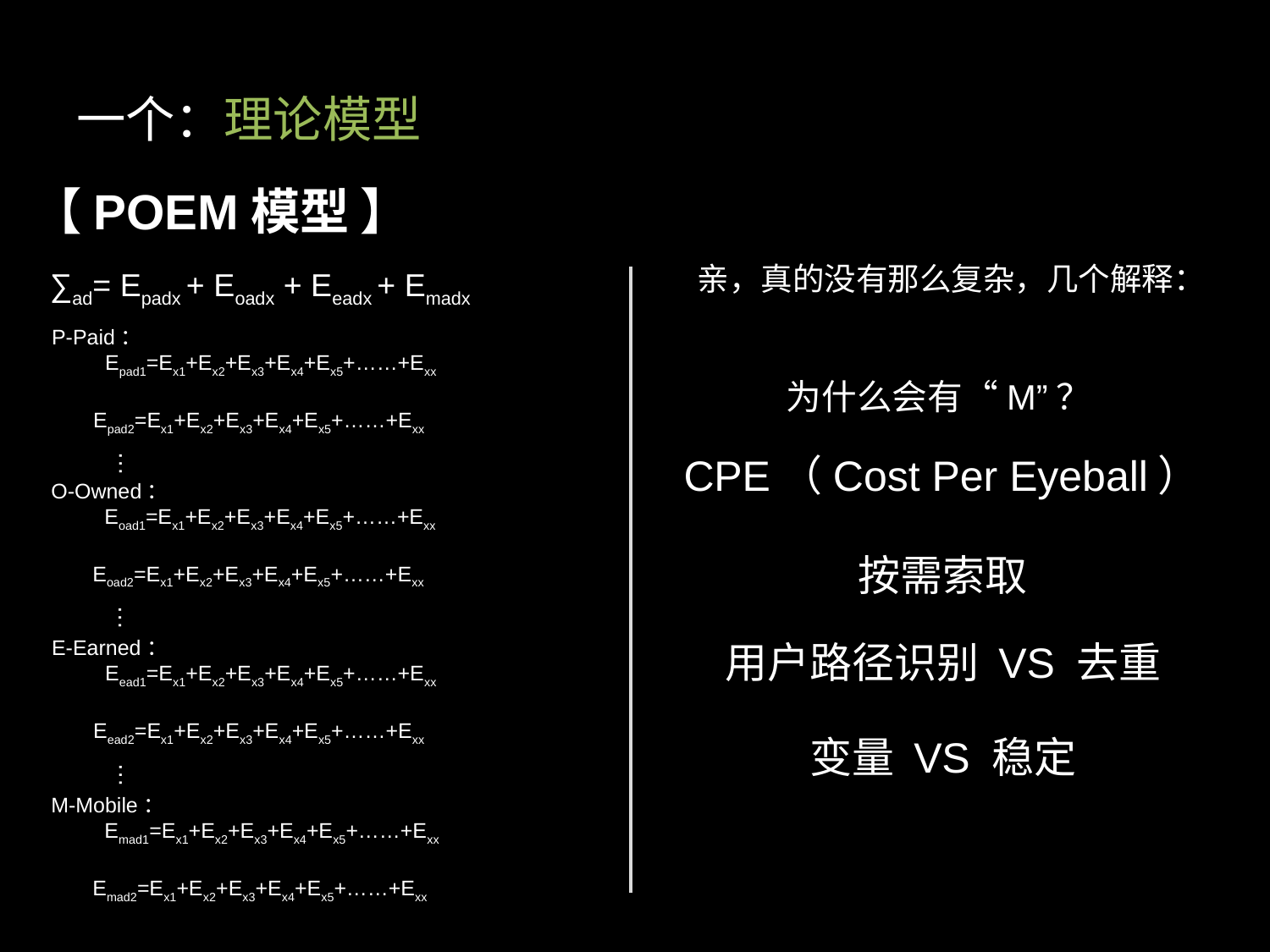

# 一个：理论模型
【POEM模型 】
亲，真的没有那么复杂，几个解释：
∑ad= Epadx + Eoadx + Eeadx + Emadx
P-Paid：
         Epad1=Ex1+Ex2+Ex3+Ex4+Ex5+……+Exx

       Epad2=Ex1+Ex2+Ex3+Ex4+Ex5+……+Exx
为什么会有“M”？
…
CPE（Cost Per Eyeball）
O-Owned：
         Eoad1=Ex1+Ex2+Ex3+Ex4+Ex5+……+Exx

       Eoad2=Ex1+Ex2+Ex3+Ex4+Ex5+……+Exx
按需索取
…
E-Earned：
         Eead1=Ex1+Ex2+Ex3+Ex4+Ex5+……+Exx

       Eead2=Ex1+Ex2+Ex3+Ex4+Ex5+……+Exx
用户路径识别 VS 去重
变量 VS 稳定
…
M-Mobile：
         Emad1=Ex1+Ex2+Ex3+Ex4+Ex5+……+Exx

       Emad2=Ex1+Ex2+Ex3+Ex4+Ex5+……+Exx